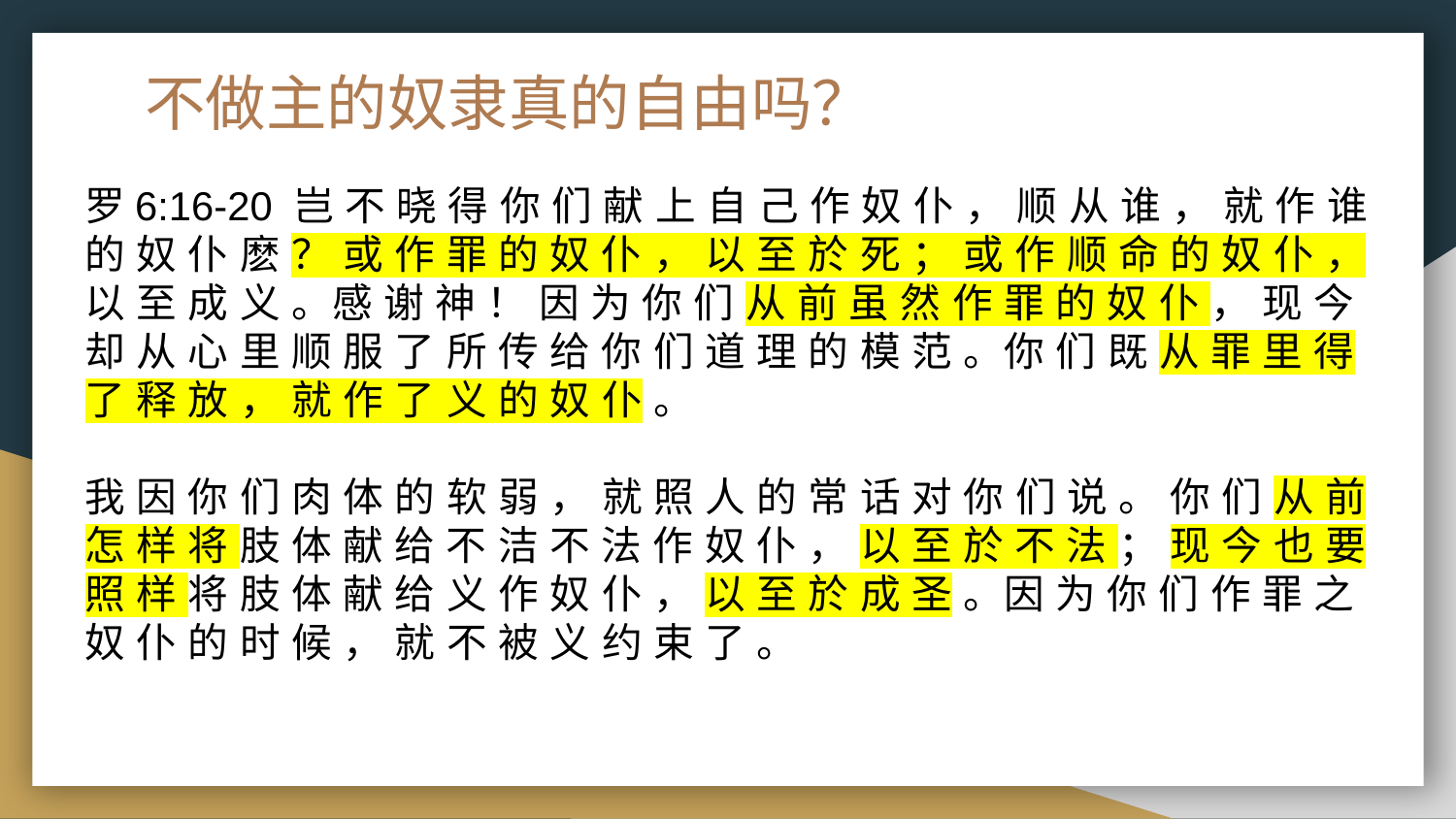

# 不做主的奴隶真的自由吗？
罗6:16-20 岂 不 晓 得 你 们 献 上 自 己 作 奴 仆 ， 顺 从 谁 ， 就 作 谁 的 奴 仆 麽 ？ 或 作 罪 的 奴 仆 ， 以 至 於 死 ； 或 作 顺 命 的 奴 仆 ， 以 至 成 义 。感 谢 神 ！ 因 为 你 们 从 前 虽 然 作 罪 的 奴 仆 ， 现 今 却 从 心 里 顺 服 了 所 传 给 你 们 道 理 的 模 范 。你 们 既 从 罪 里 得 了 释 放 ， 就 作 了 义 的 奴 仆 。

我 因 你 们 肉 体 的 软 弱 ， 就 照 人 的 常 话 对 你 们 说 。 你 们 从 前 怎 样 将 肢 体 献 给 不 洁 不 法 作 奴 仆 ， 以 至 於 不 法 ； 现 今 也 要 照 样 将 肢 体 献 给 义 作 奴 仆 ， 以 至 於 成 圣 。因 为 你 们 作 罪 之 奴 仆 的 时 候 ， 就 不 被 义 约 束 了 。